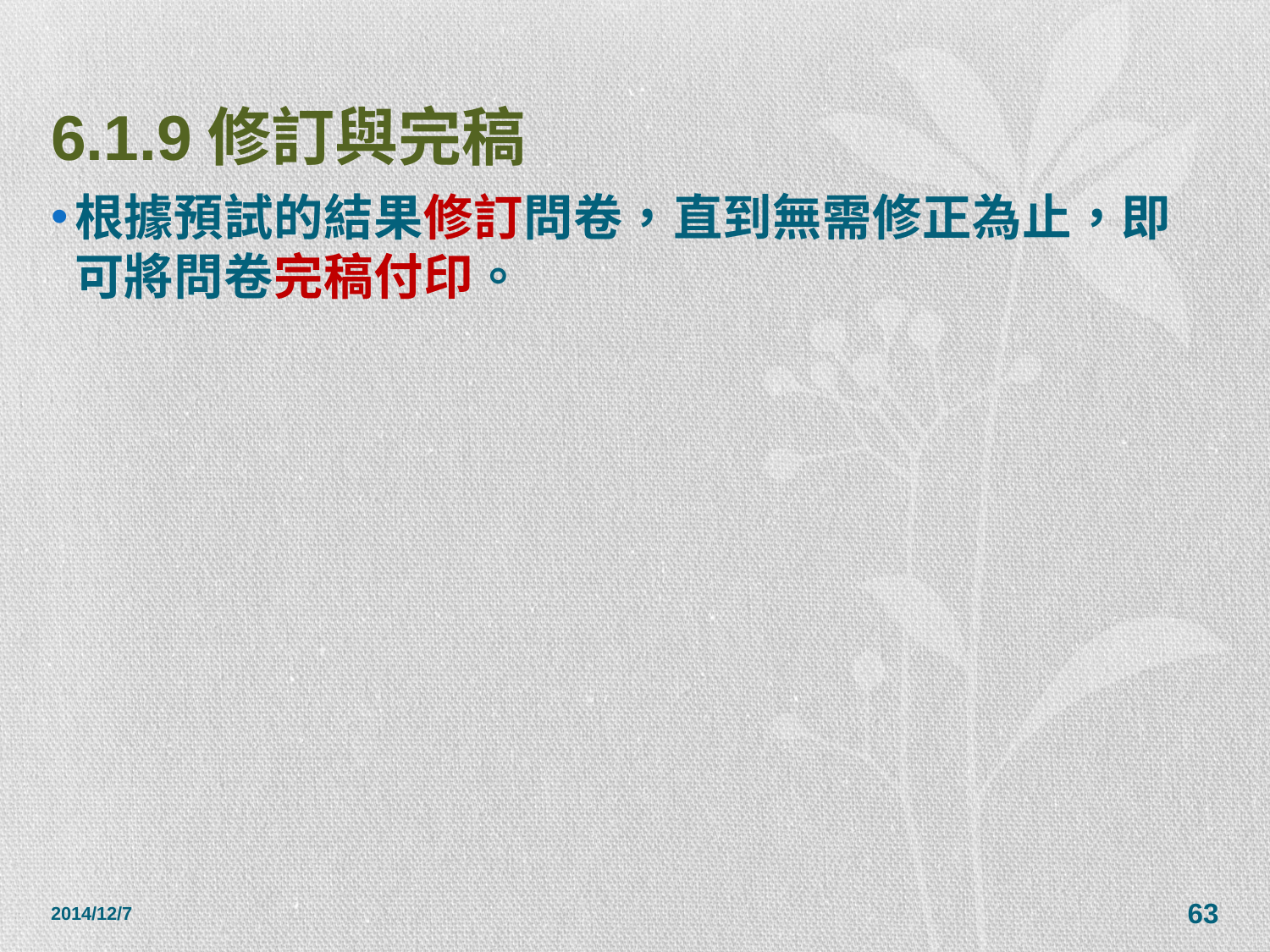

# 6.1.9修訂與完稿
根據預試的結果修訂問卷，直到無需修正為止，即可將問卷完稿付印。
2014/12/7
63